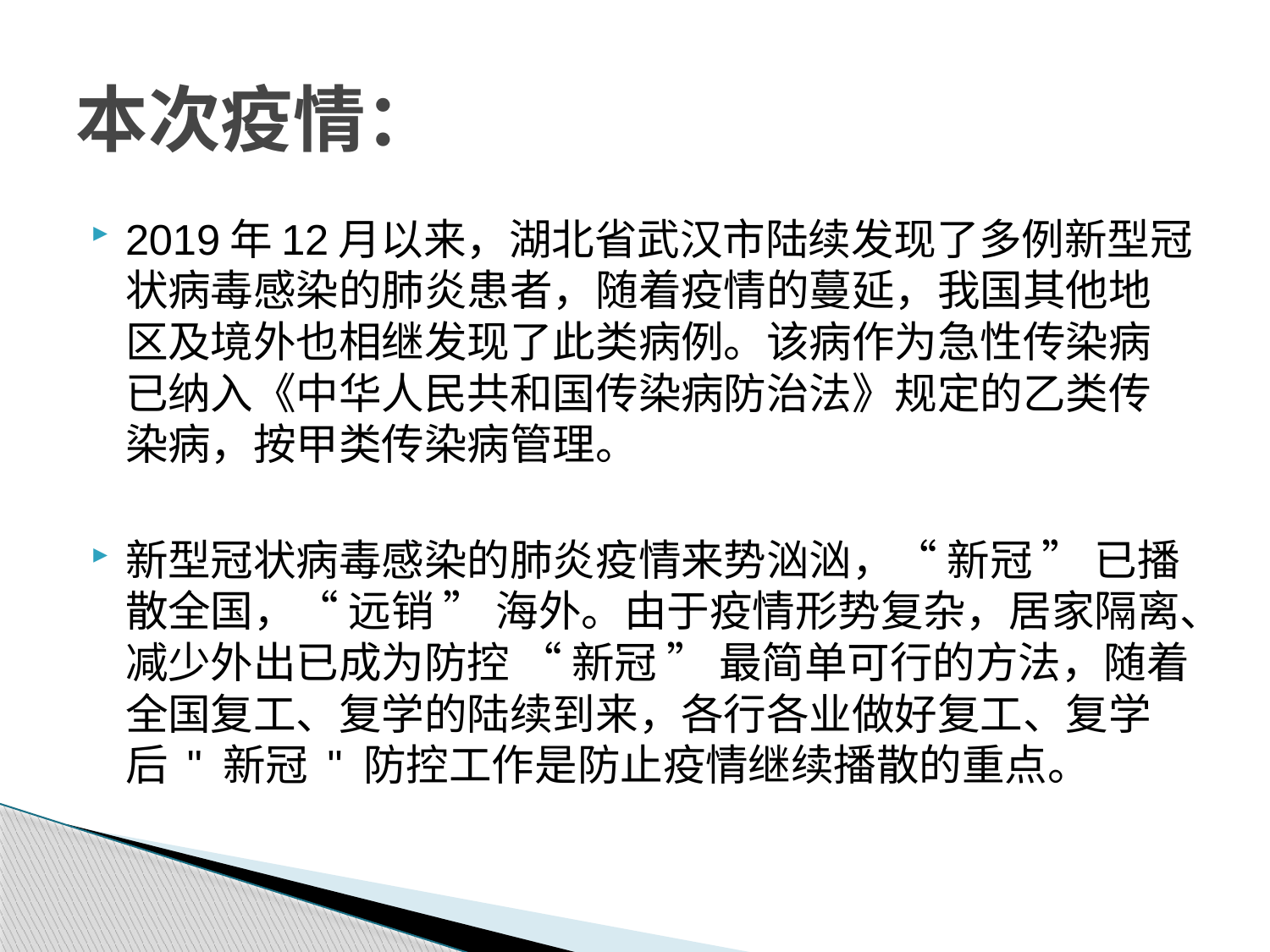

# 本次疫情：
2019年12月以来，湖北省武汉市陆续发现了多例新型冠状病毒感染的肺炎患者，随着疫情的蔓延，我国其他地区及境外也相继发现了此类病例。该病作为急性传染病已纳入《中华人民共和国传染病防治法》规定的乙类传染病，按甲类传染病管理。

新型冠状病毒感染的肺炎疫情来势汹汹，“ 新冠 ” 已播散全国，“ 远销 ” 海外。由于疫情形势复杂，居家隔离、减少外出已成为防控 “ 新冠 ” 最简单可行的方法，随着全国复工、复学的陆续到来，各行各业做好复工、复学后 " 新冠 " 防控工作是防止疫情继续播散的重点。